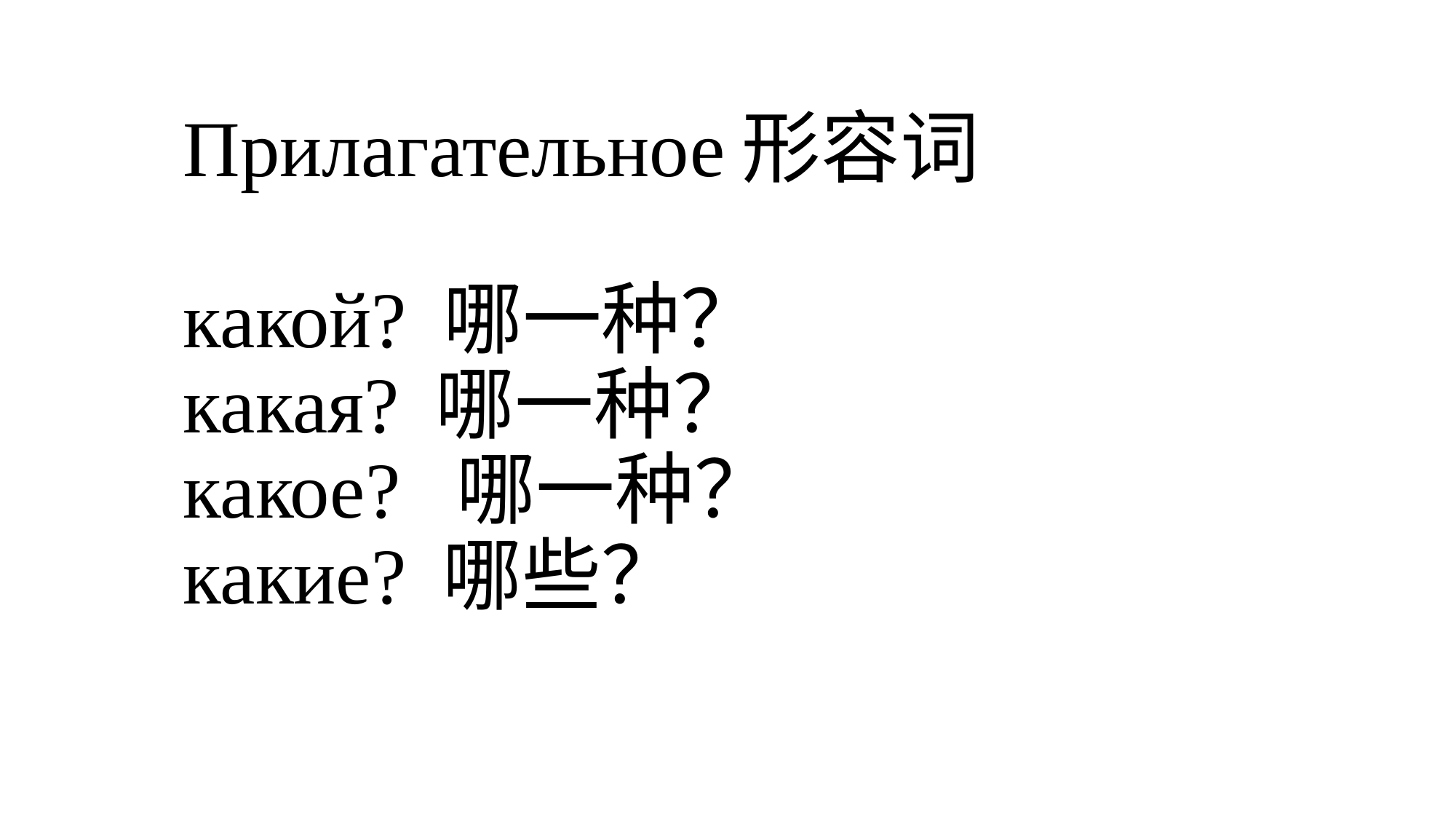

# Прилагательное形容词 какой? 哪一种？ какая? 哪一种？ какое?  哪一种？ какие? 哪些？